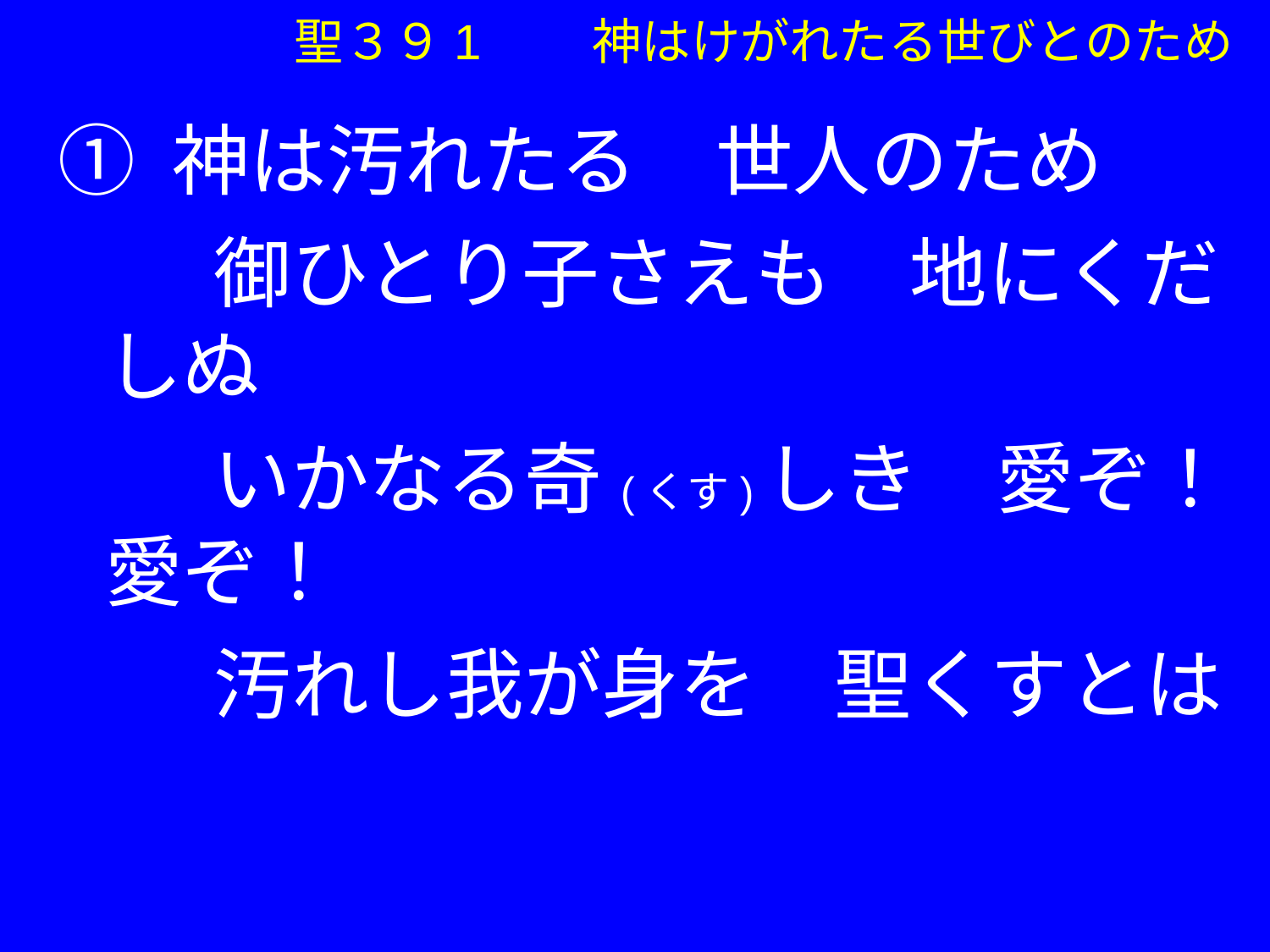

① 神は汚れたる　世人のため
　　御ひとり子さえも　地にくだしぬ
　　いかなる奇(くす)しき　愛ぞ！愛ぞ！
　　汚れし我が身を　聖くすとは

聖３９1　　神はけがれたる世びとのため